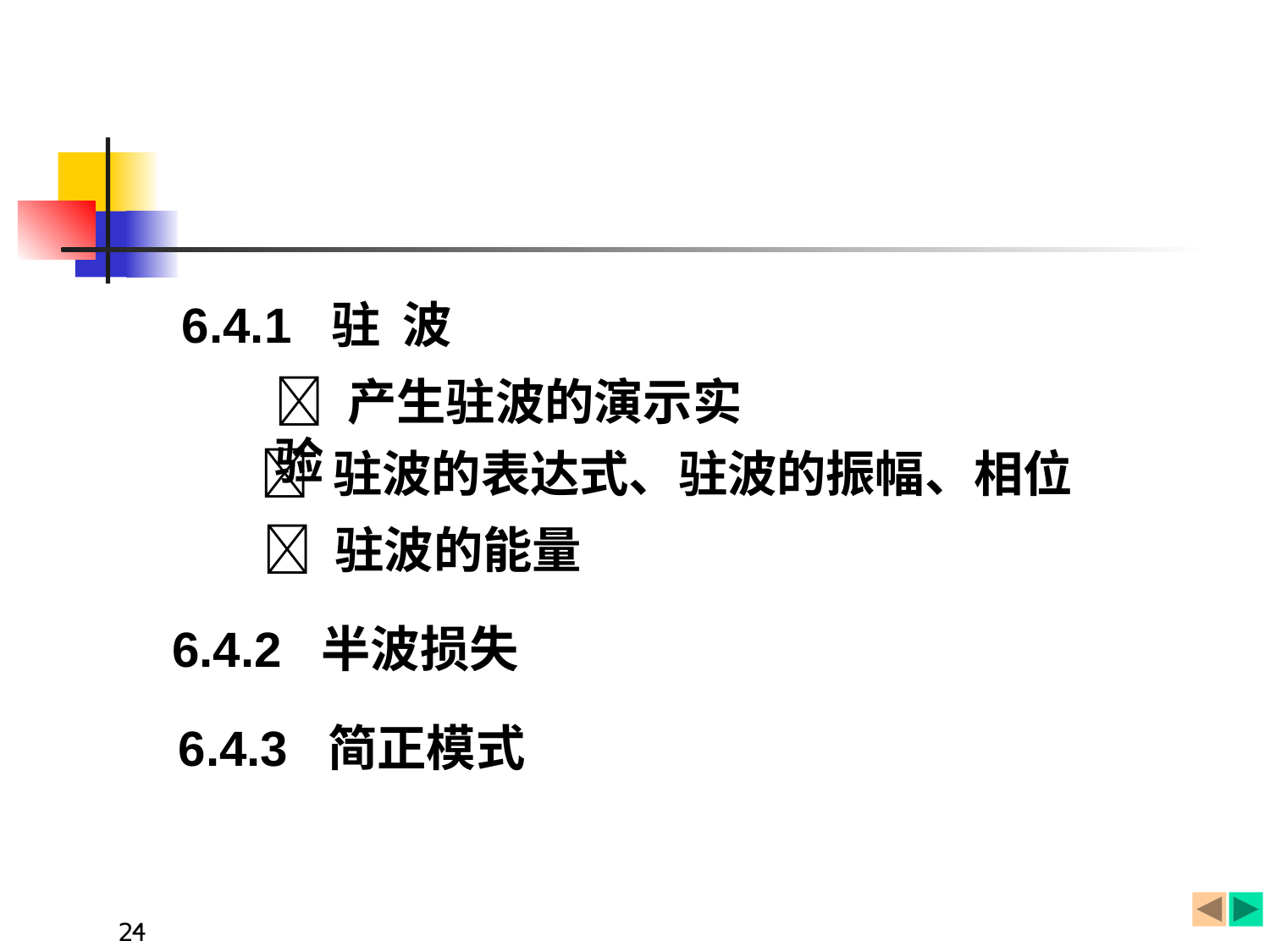

6.4.1  驻  波
• 产生驻波的演示实验
• 驻波的表达式、驻波的振幅、相位
• 驻波的能量
6.4.2  半波损失
6.4.3  简正模式
24